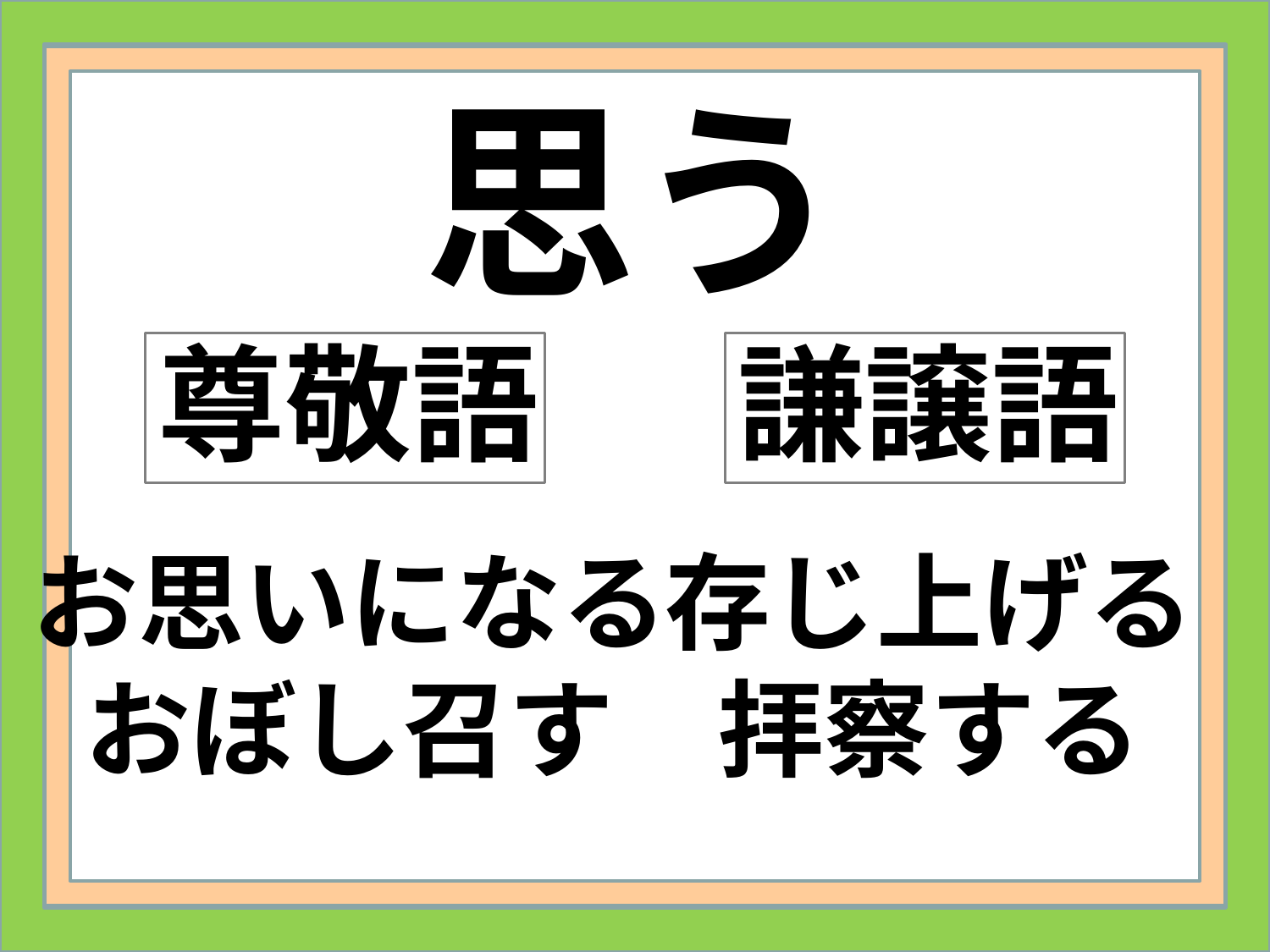

思う
尊敬語
謙譲語
お思いになる
おぼし召す
存じ上げる
拝察する